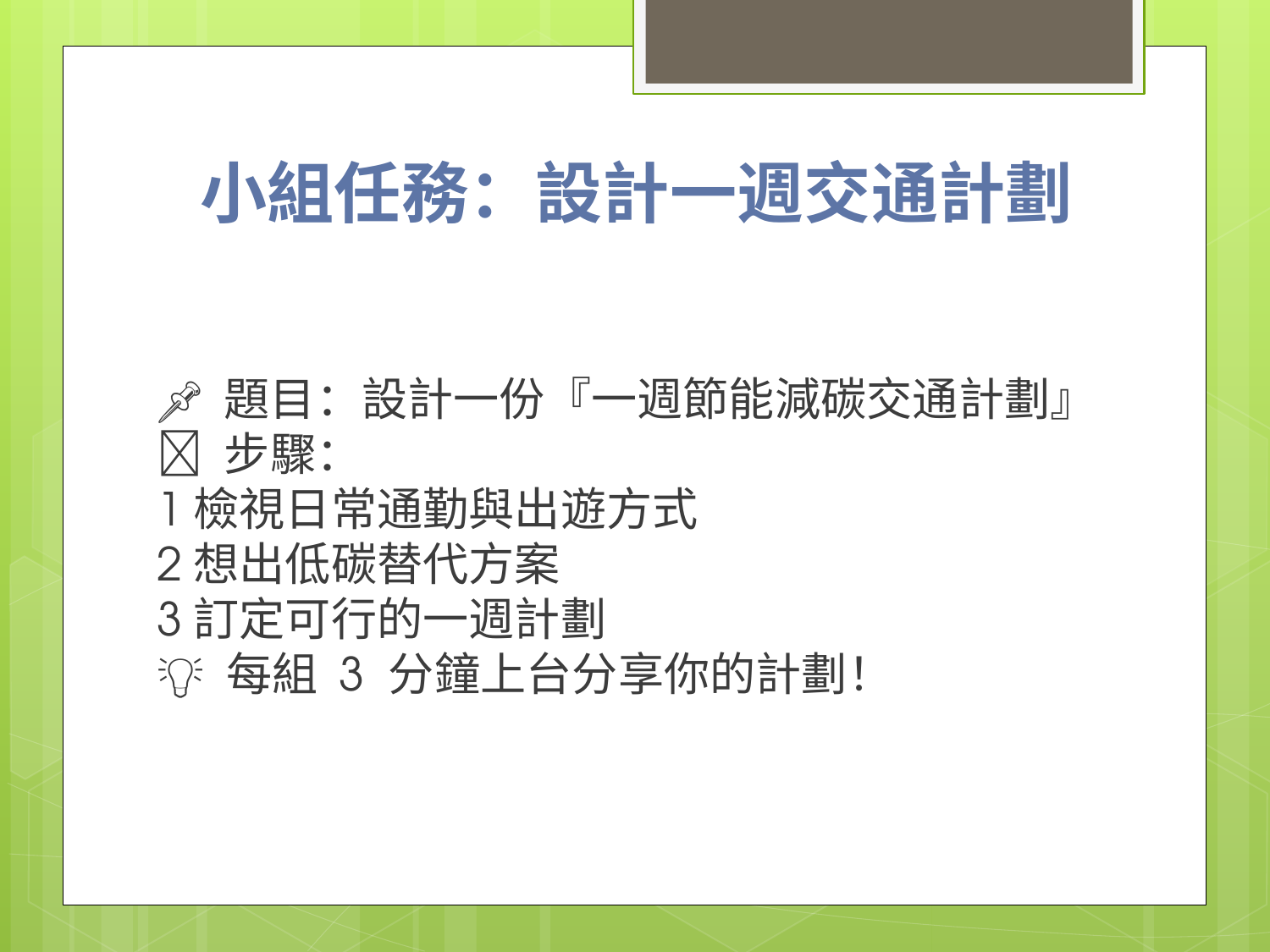

小組任務：設計一週交通計劃

📌 題目：設計一份『一週節能減碳交通計劃』
🧩 步驟：
1檢視日常通勤與出遊方式
2想出低碳替代方案
3訂定可行的一週計劃
💡 每組 3 分鐘上台分享你的計劃！